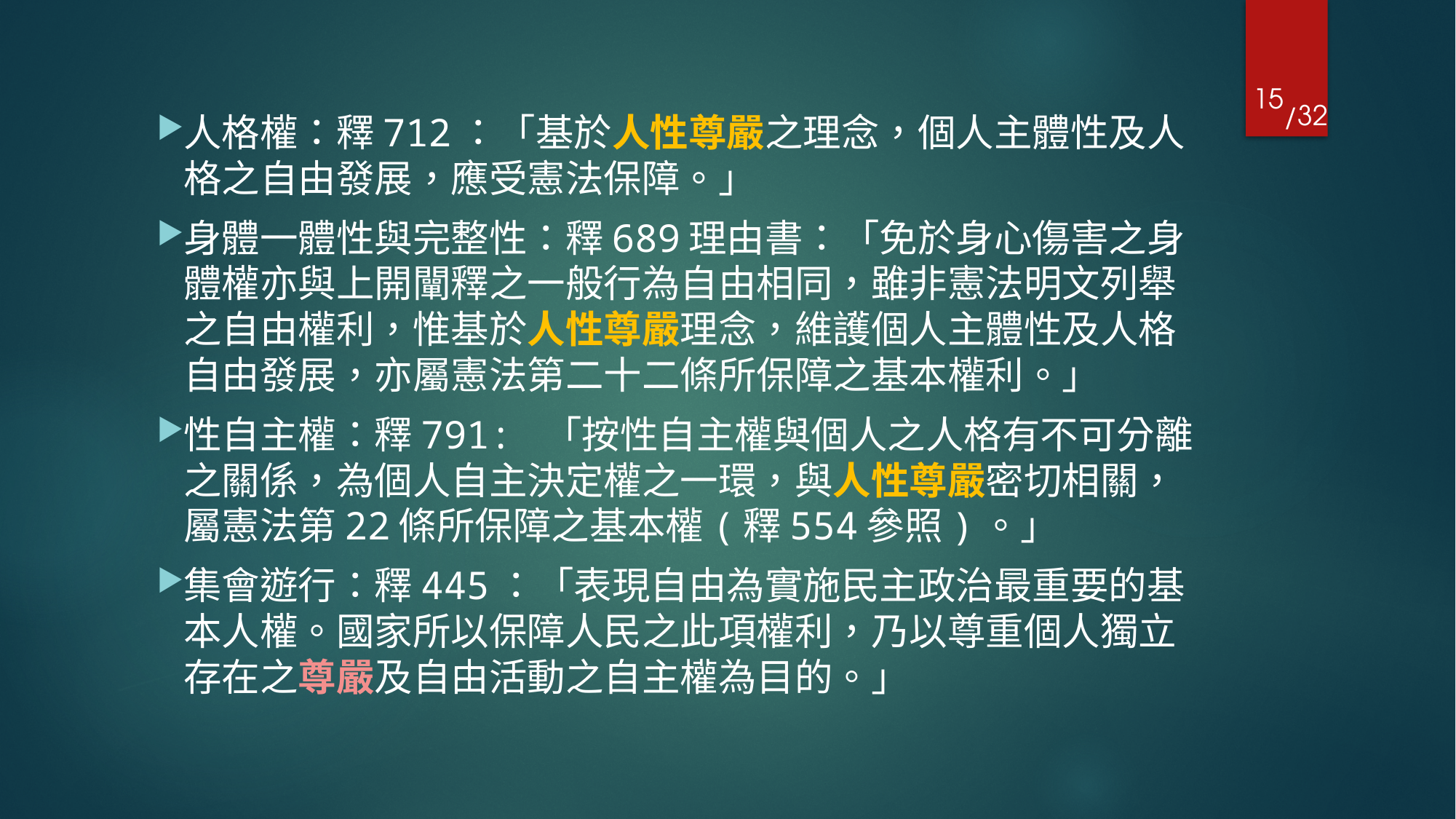

15
人格權：釋712：「基於人性尊嚴之理念，個人主體性及人格之自由發展，應受憲法保障。」
身體一體性與完整性：釋689理由書：「免於身心傷害之身體權亦與上開闡釋之一般行為自由相同，雖非憲法明文列舉之自由權利，惟基於人性尊嚴理念，維護個人主體性及人格自由發展，亦屬憲法第二十二條所保障之基本權利。」
性自主權：釋791: 「按性自主權與個人之人格有不可分離之關係，為個人自主決定權之一環，與人性尊嚴密切相關，屬憲法第22條所保障之基本權(釋554參照)。」
集會遊行：釋445：「表現自由為實施民主政治最重要的基本人權。國家所以保障人民之此項權利，乃以尊重個人獨立存在之尊嚴及自由活動之自主權為目的。」